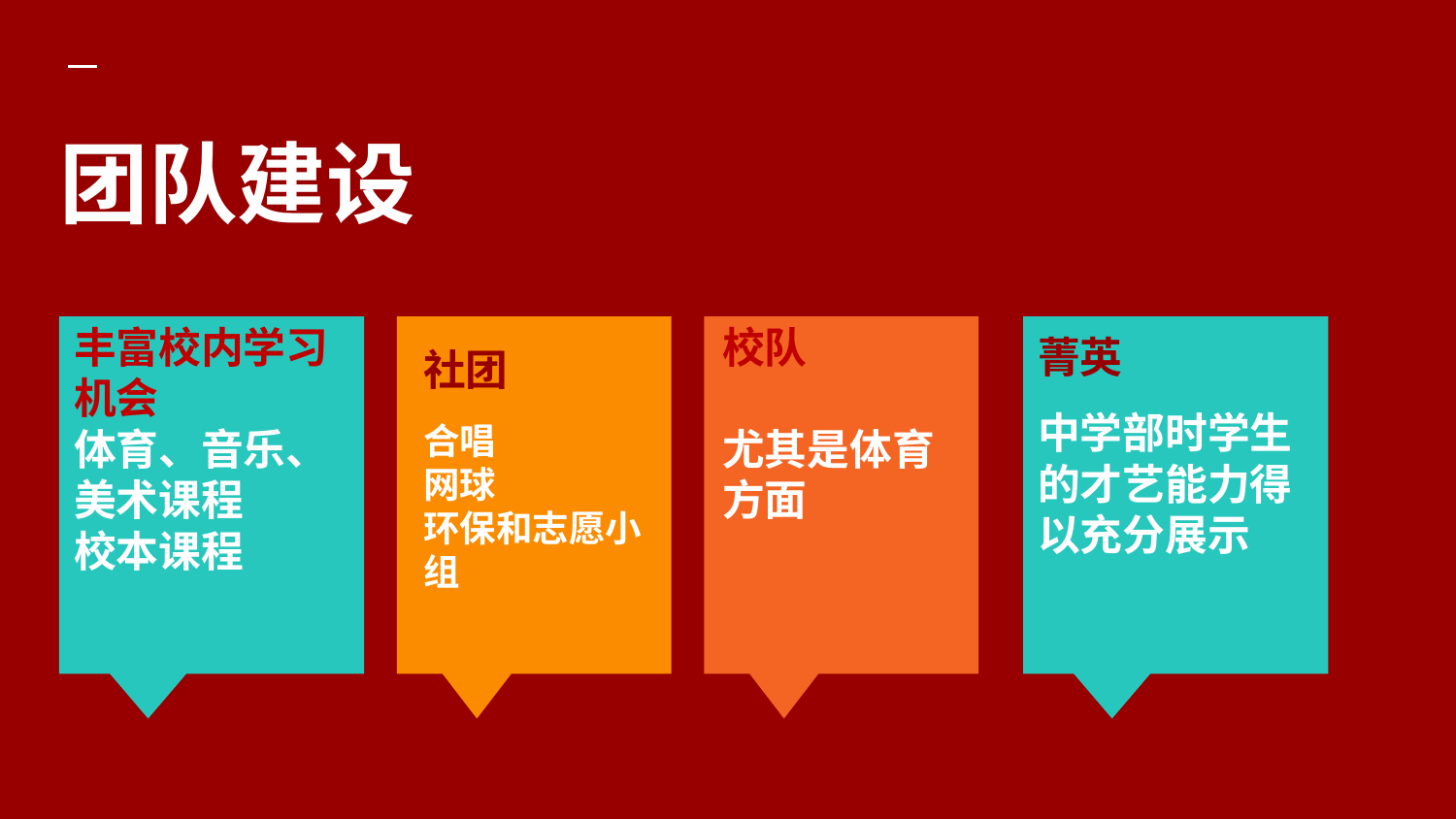

# 团队建设
丰富校内学习机会
体育、音乐、美术课程
校本课程
校队
尤其是体育方面

菁英
中学部时学生的才艺能力得以充分展示

社团
合唱
网球
环保和志愿小组